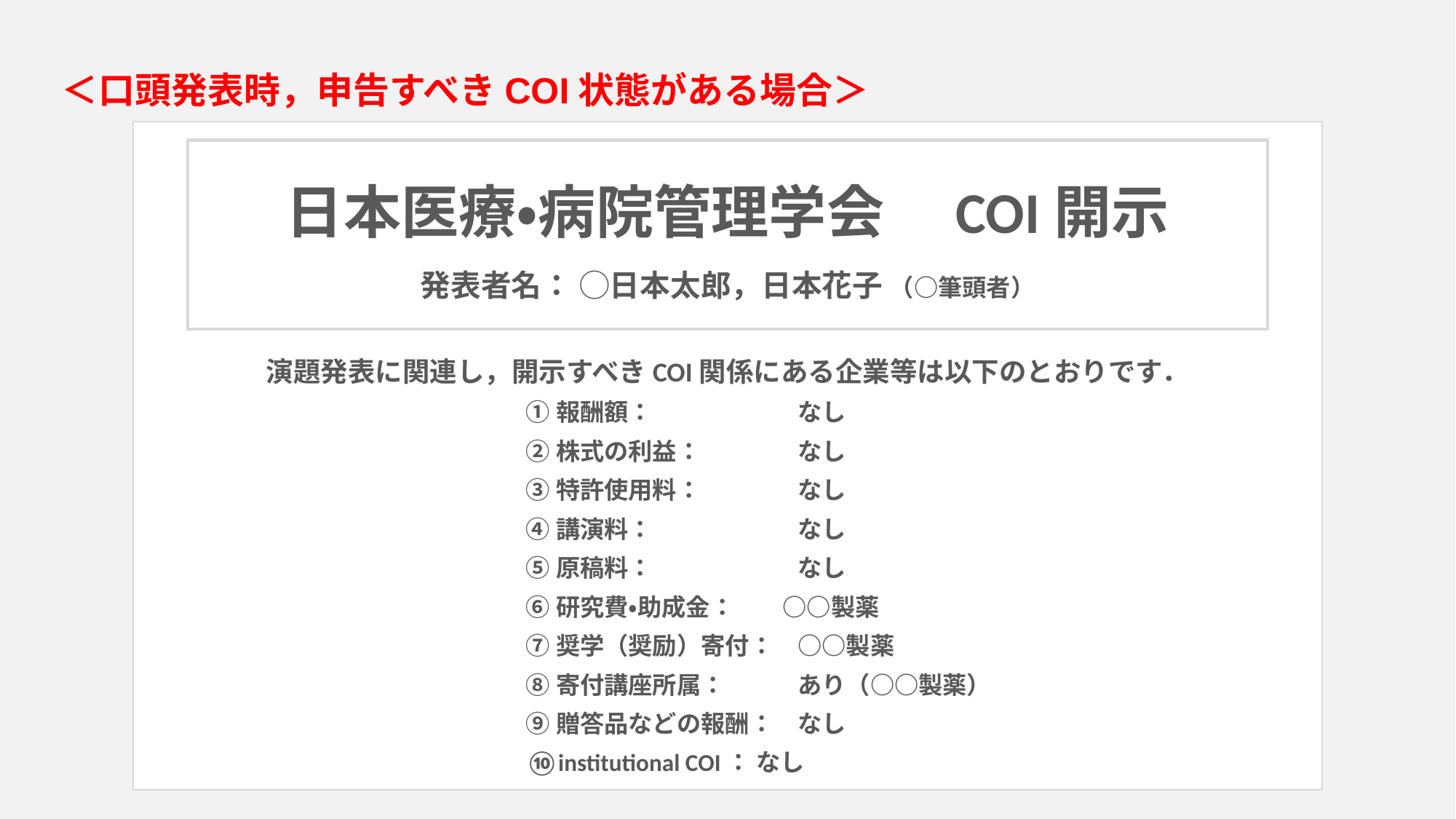

＜口頭発表時，申告すべきCOI状態がある場合＞

# 日本医療・病院管理学会　COI開示 発表者名： ◯日本太郎，日本花子 （○筆頭者）
演題発表に関連し，開示すべきCOI関係にある企業等は以下のとおりです．
			①報酬額：　　　　　　なし
			②株式の利益：　　　　なし
			③特許使用料：　　　　なし
			④講演料：　　　　　　なし
			⑤原稿料：　　　　　　なし
			⑥研究費・助成金：　　○○製薬
			⑦奨学（奨励）寄付：　○○製薬
			⑧寄付講座所属：　　　あり（○○製薬）
			⑨贈答品などの報酬：　なし
			⑩institutional COI： なし